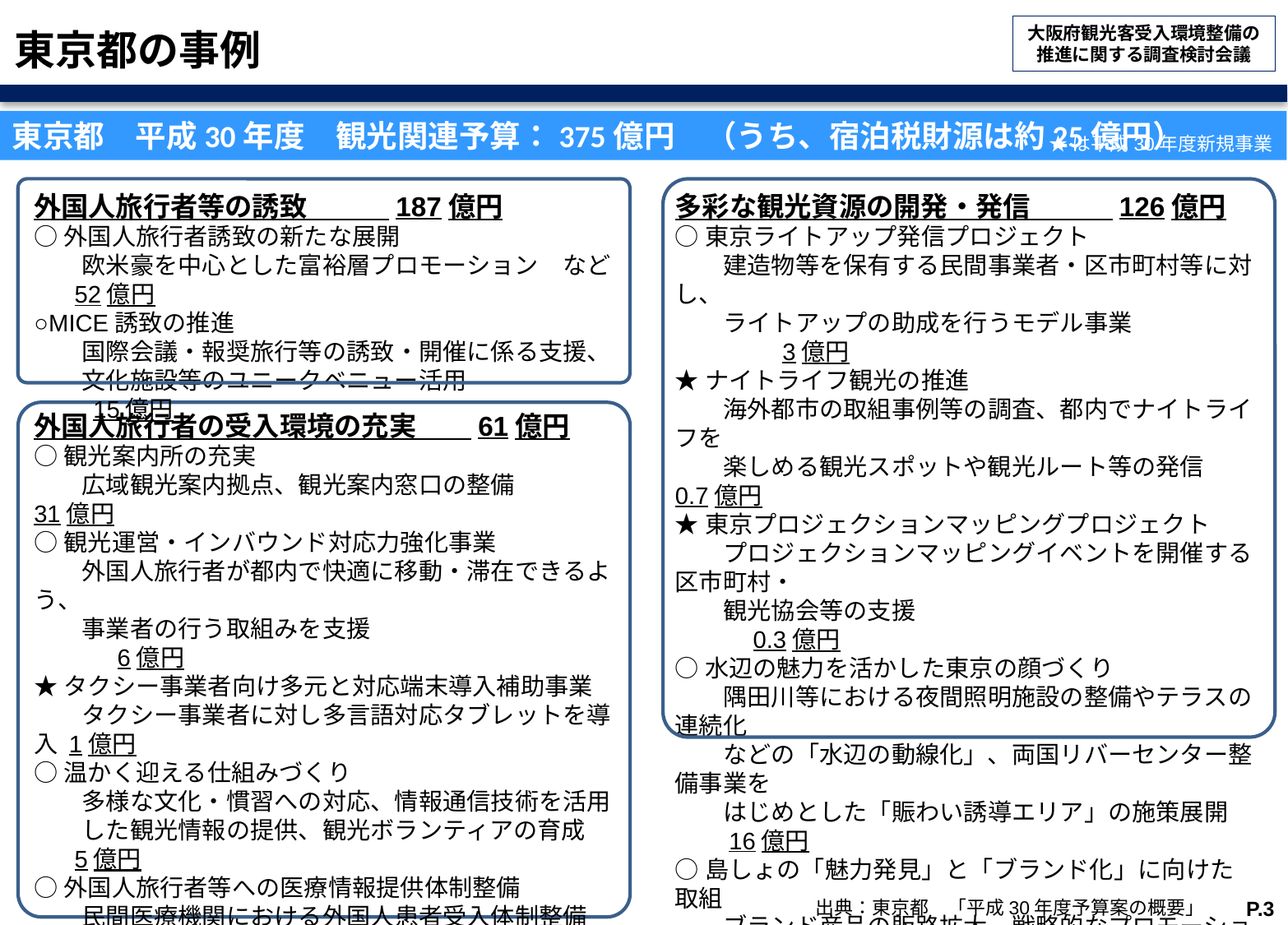

# 東京都の事例
東京都　平成30年度　観光関連予算：375億円　（うち、宿泊税財源は約25億円）
★は平成30年度新規事業

外国人旅行者等の誘致　　　187億円
○外国人旅行者誘致の新たな展開
　　欧米豪を中心とした富裕層プロモーション　など　  52億円
○MICE誘致の推進
　　国際会議・報奨旅行等の誘致・開催に係る支援、
　　文化施設等のユニークベニュー活用　　　　　　　 　15億円
多彩な観光資源の開発・発信　　　126億円
○東京ライトアップ発信プロジェクト
　　建造物等を保有する民間事業者・区市町村等に対し、
　　ライトアップの助成を行うモデル事業　　　　　　　　 　3億円
★ナイトライフ観光の推進
　　海外都市の取組事例等の調査、都内でナイトライフを
　　楽しめる観光スポットや観光ルート等の発信      0.7億円
★東京プロジェクションマッピングプロジェクト
　　プロジェクションマッピングイベントを開催する区市町村・
　　観光協会等の支援　　　　　　　　　　　　　　　　　0.3億円
○水辺の魅力を活かした東京の顔づくり
　　隅田川等における夜間照明施設の整備やテラスの連続化
　　などの「水辺の動線化」、両国リバーセンター整備事業を
　　はじめとした「賑わい誘導エリア」の施策展開　 　　16億円
○島しょの「魅力発見」と「ブランド化」に向けた取組
　　ブランド産品の販路拡大、戦略的なプロモーショ ン　3億円
★VRを活用した多摩・島しょPR事業
　　自然を体感できるVR映像の製作　　　　　    　　0.2億円

外国人旅行者の受入環境の充実　　61億円
○観光案内所の充実
　　広域観光案内拠点、観光案内窓口の整備　　　31億円
○観光運営・インバウンド対応力強化事業
　　外国人旅行者が都内で快適に移動・滞在できるよう、
　　事業者の行う取組みを支援　　　　　　　　　　　　　 6億円
★タクシー事業者向け多元と対応端末導入補助事業
　　タクシー事業者に対し多言語対応タブレットを導入 1億円
○温かく迎える仕組みづくり
　　多様な文化・慣習への対応、情報通信技術を活用
　　した観光情報の提供、観光ボランティアの育成　　  5億円
○外国人旅行者等への医療情報提供体制整備
　　民間医療機関における外国人患者受入体制整備
    に係る支援　　　　　　　　　　　　　　　　　　　　　　　 1億円
★観光バス駐車場整備補助
　　路上駐車による渋滞や交通事故を防止するため、
　　観光バスの受入環境を整備　　　　　　　　　　　　7百万円
P.3
出典：東京都　「平成30年度予算案の概要」